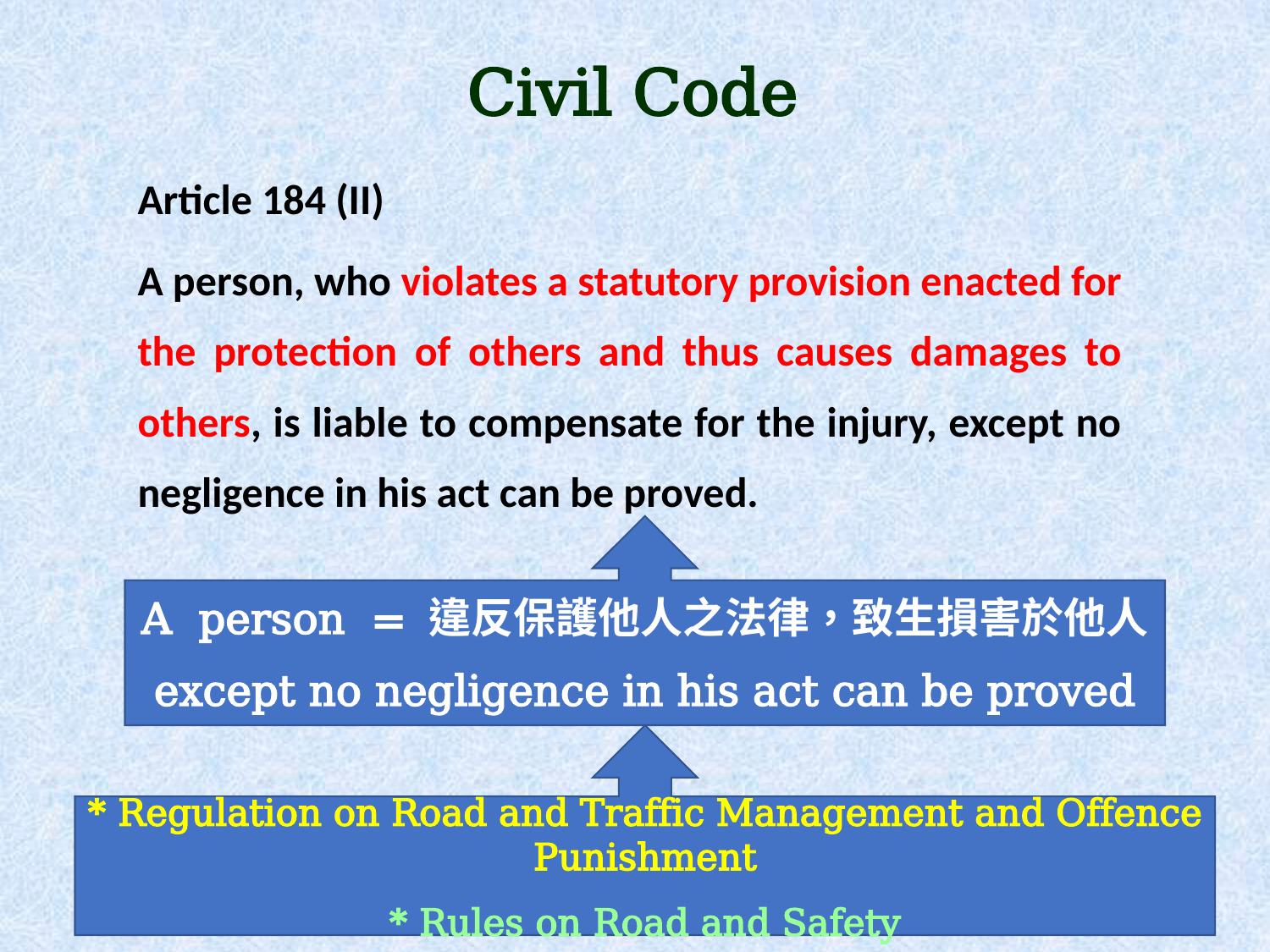

# Civil Code
Article 184 (II)
A person, who violates a statutory provision enacted for the protection of others and thus causes damages to others, is liable to compensate for the injury, except no negligence in his act can be proved.

A  person  = 違反保護他人之法律，致生損害於他人
except no negligence in his act can be proved
* Regulation on Road and Traffic Management and Offence Punishment
* Rules on Road and Safety